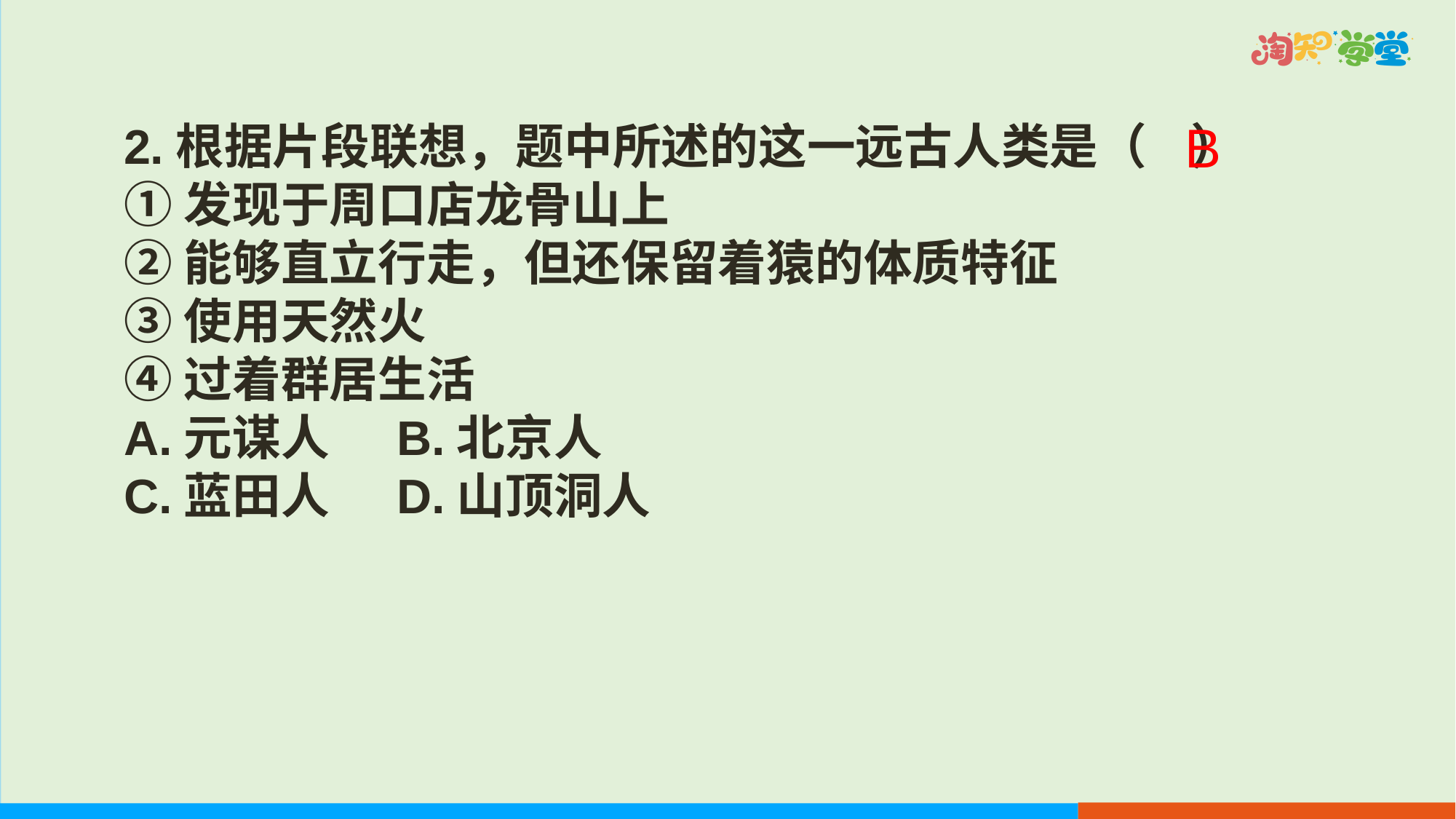

B
2.根据片段联想，题中所述的这一远古人类是（    ）
①发现于周口店龙骨山上
②能够直立行走，但还保留着猿的体质特征
③使用天然火
④过着群居生活
A.元谋人     B.北京人
C.蓝田人     D.山顶洞人